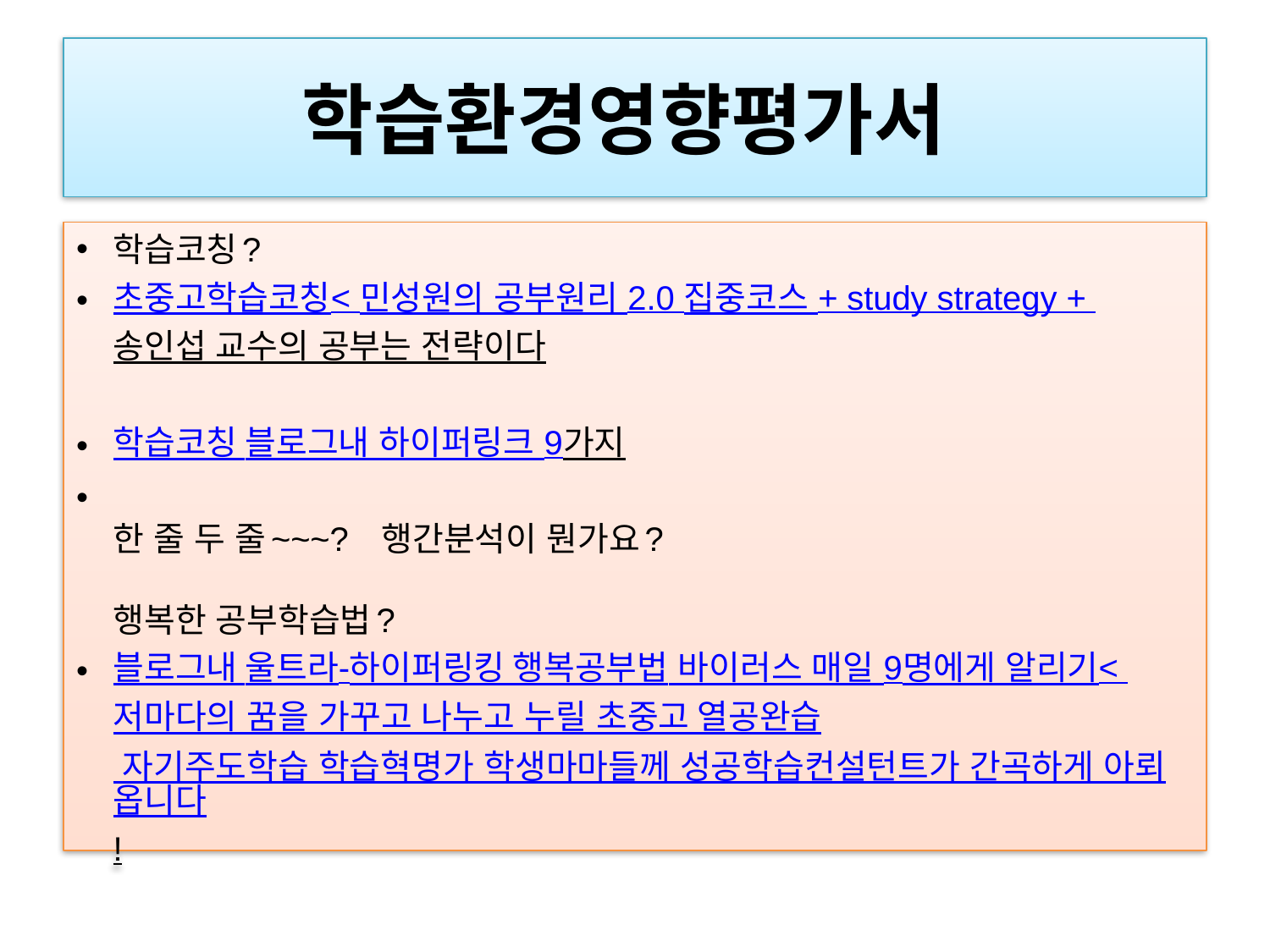

# 학습환경영향평가서
학습코칭?
초중고학습코칭< 민성원의 공부원리 2.0 집중코스 + study strategy + 송인섭 교수의 공부는 전략이다
학습코칭 블로그내 하이퍼링크 9가지
한 줄 두 줄~~~?   행간분석이 뭔가요?
행복한 공부학습법?
블로그내 울트라-하이퍼링킹 행복공부법 바이러스 매일 9명에게 알리기< 저마다의 꿈을 가꾸고 나누고 누릴 초중고 열공완습 자기주도학습 학습혁명가 학생마마들께 성공학습컨설턴트가 간곡하게 아뢰옵니다!